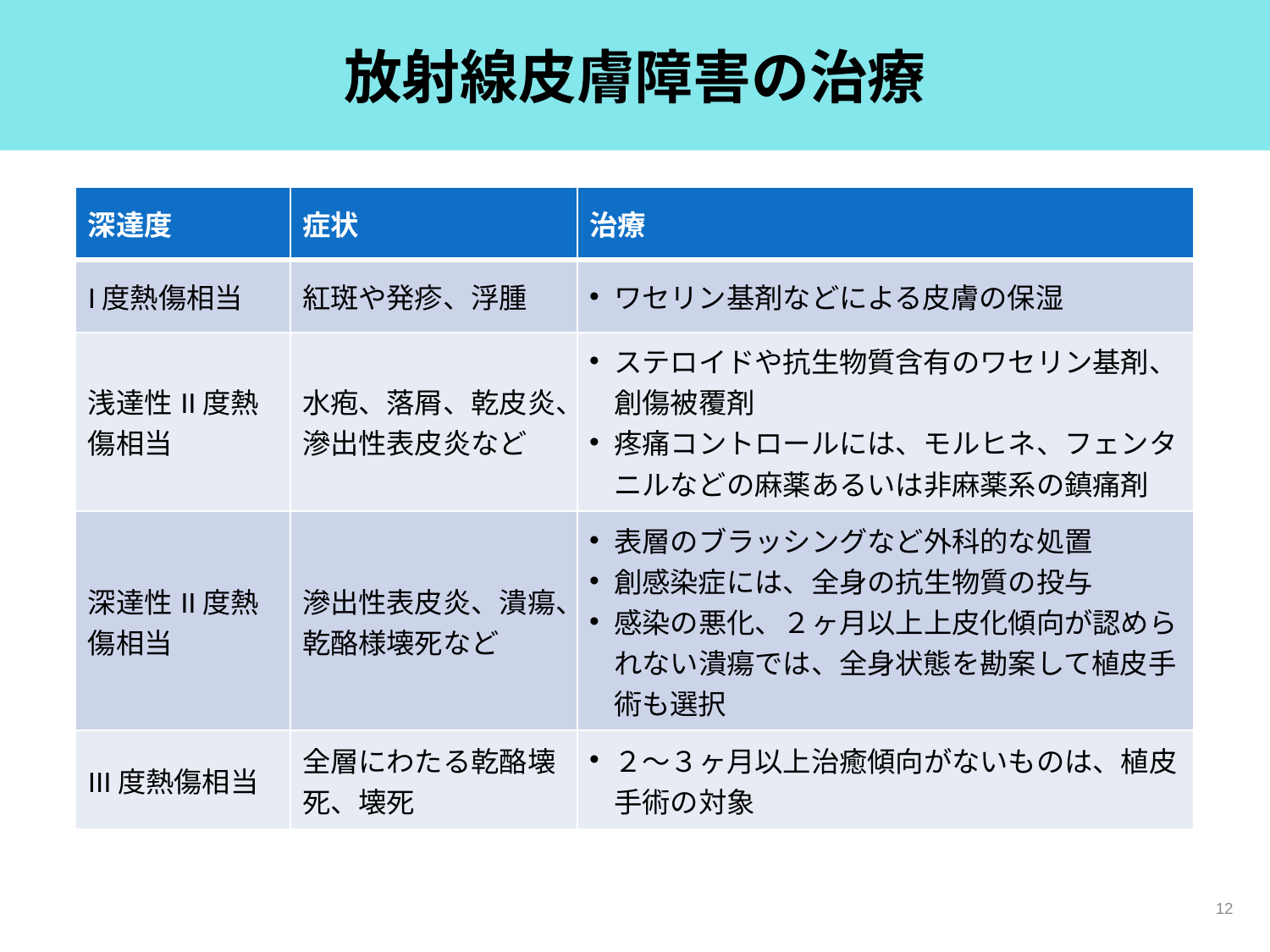

# 放射線皮膚障害の治療
| 深達度 | 症状 | 治療 |
| --- | --- | --- |
| I度熱傷相当 | 紅斑や発疹、浮腫 | ワセリン基剤などによる皮膚の保湿 |
| 浅達性II度熱傷相当 | 水疱、落屑、乾皮炎、滲出性表皮炎など | ステロイドや抗生物質含有のワセリン基剤、創傷被覆剤 疼痛コントロールには、モルヒネ、フェンタニルなどの麻薬あるいは非麻薬系の鎮痛剤 |
| 深達性II度熱傷相当 | 滲出性表皮炎、潰瘍、乾酪様壊死など | 表層のブラッシングなど外科的な処置 創感染症には、全身の抗生物質の投与 感染の悪化、２ヶ月以上上皮化傾向が認められない潰瘍では、全身状態を勘案して植皮手術も選択 |
| III度熱傷相当 | 全層にわたる乾酪壊死、壊死 | ２〜３ヶ月以上治癒傾向がないものは、植皮手術の対象 |
12